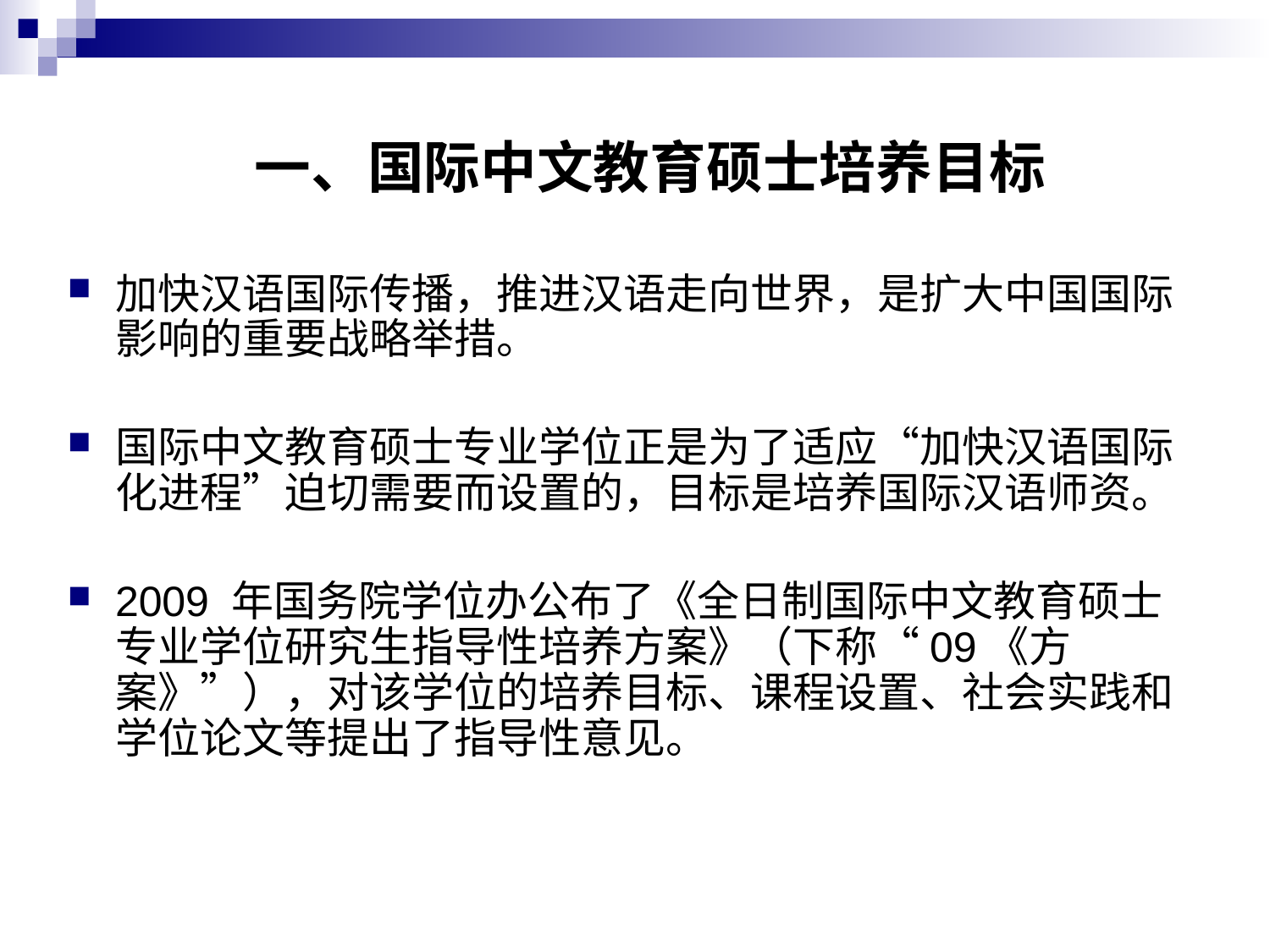

一、国际中文教育硕士培养目标
加快汉语国际传播，推进汉语走向世界，是扩大中国国际影响的重要战略举措。

国际中文教育硕士专业学位正是为了适应“加快汉语国际化进程”迫切需要而设置的，目标是培养国际汉语师资。

2009 年国务院学位办公布了《全日制国际中文教育硕士专业学位研究生指导性培养方案》（下称“09《方案》”），对该学位的培养目标、课程设置、社会实践和学位论文等提出了指导性意见。